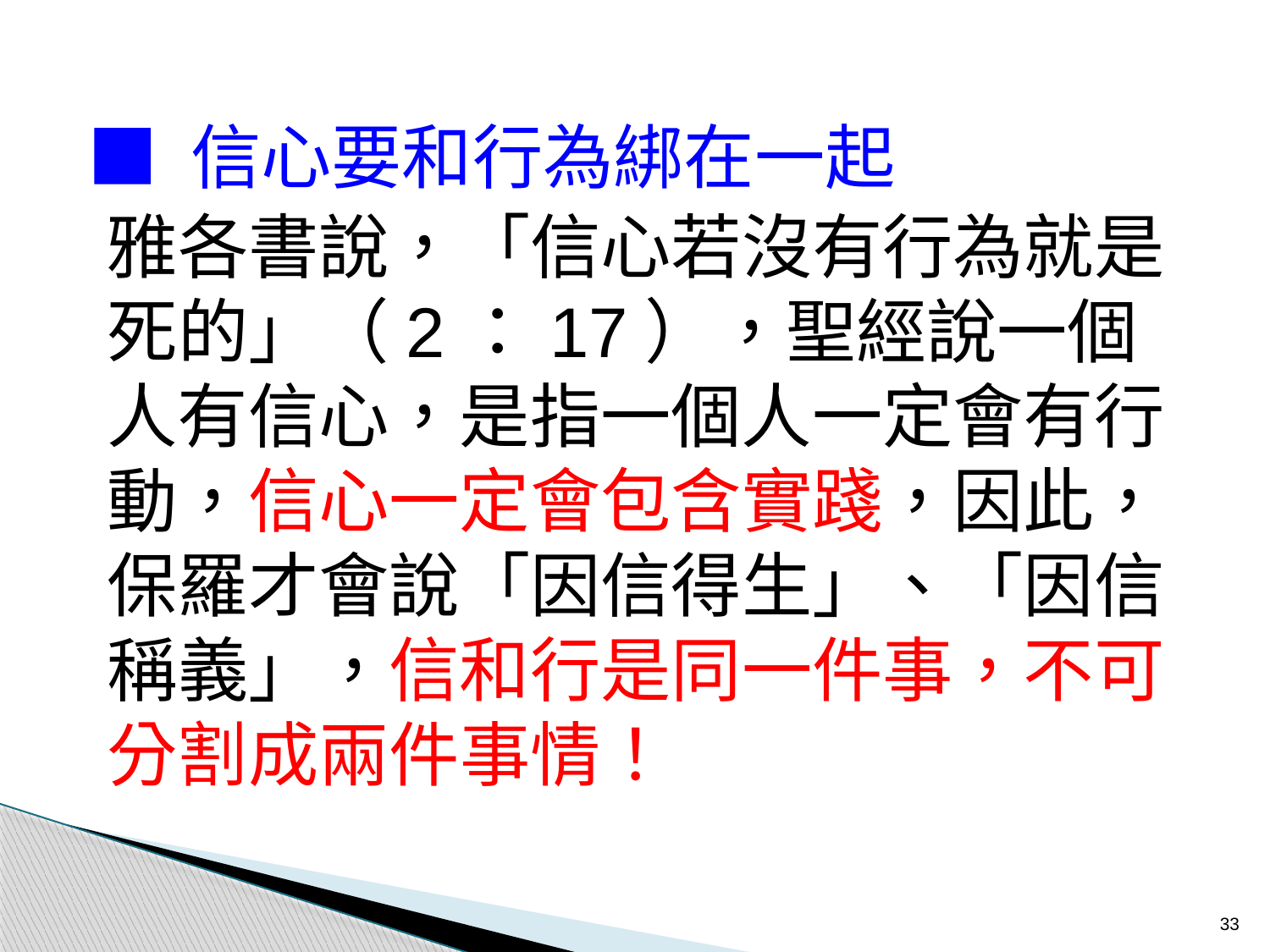

■ 信心要和行為綁在一起
雅各書說，「信心若沒有行為就是死的」（2：17），聖經說一個人有信心，是指一個人一定會有行動，信心一定會包含實踐，因此，保羅才會說「因信得生」、「因信稱義」，信和行是同一件事，不可分割成兩件事情！
33